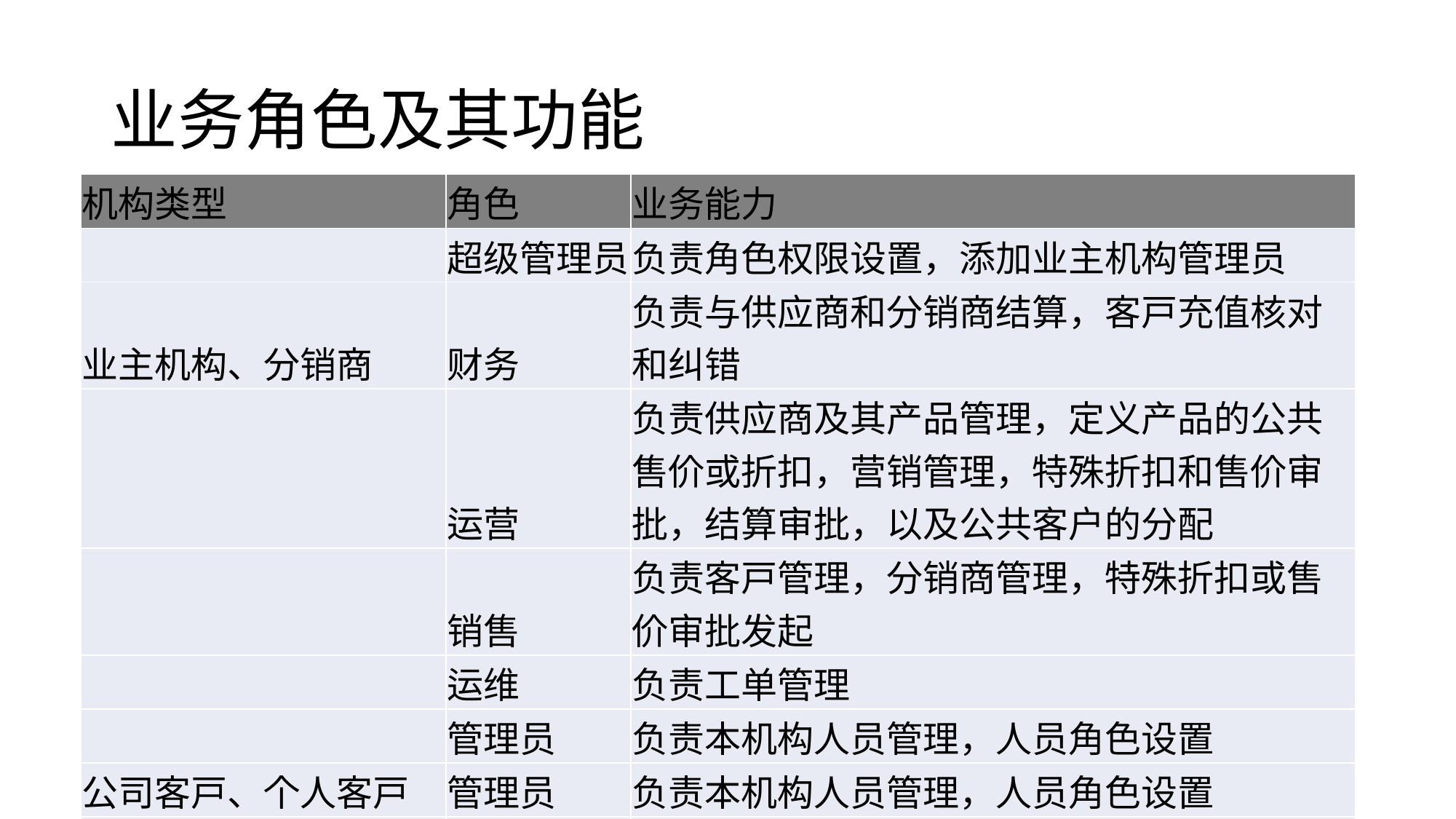

# 业务角色及其功能
| 机构类型 | 角色 | 业务能力 |
| --- | --- | --- |
|  | 超级管理员 | 负责角色权限设置，添加业主机构管理员 |
| 业主机构、分销商 | 财务 | 负责与供应商和分销商结算，客户充值核对和纠错 |
|  | 运营 | 负责供应商及其产品管理，定义产品的公共售价或折扣，营销管理，特殊折扣和售价审批，结算审批，以及公共客户的分配 |
|  | 销售 | 负责客户管理，分销商管理，特殊折扣或售价审批发起 |
|  | 运维 | 负责工单管理 |
|  | 管理员 | 负责本机构人员管理，人员角色设置 |
| 公司客户、个人客户 | 管理员 | 负责本机构人员管理，人员角色设置 |
|  | 客户 | 充值以及产品购买 |